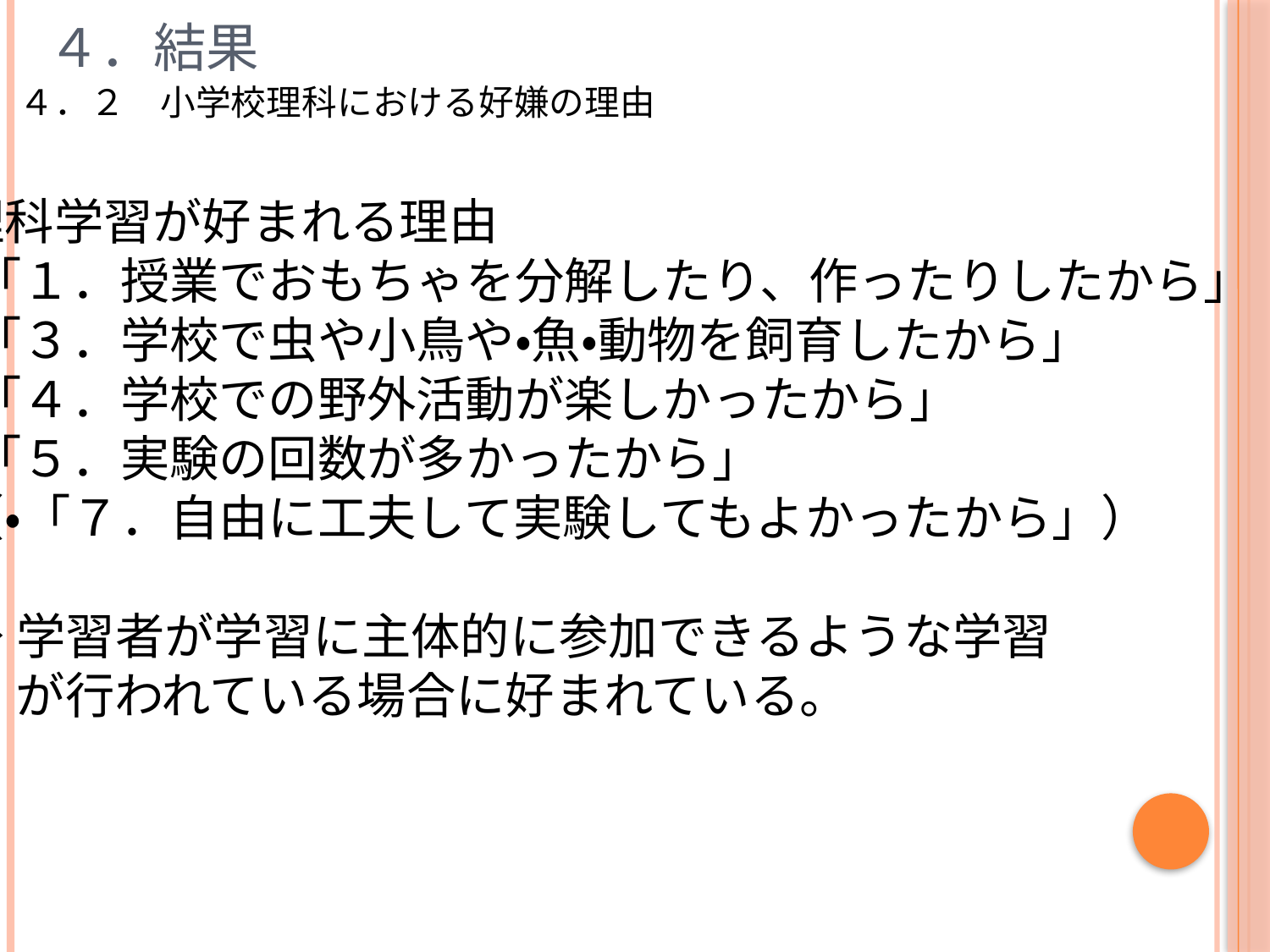

４．結果
４．２　小学校理科における好嫌の理由
理科学習が好まれる理由
・「１．授業でおもちゃを分解したり、作ったりしたから」
・「３．学校で虫や小鳥や・魚・動物を飼育したから」
・「４．学校での野外活動が楽しかったから」
・「５．実験の回数が多かったから」
（・「７．自由に工夫して実験してもよかったから」）

⇨学習者が学習に主体的に参加できるような学習
　 が行われている場合に好まれている。